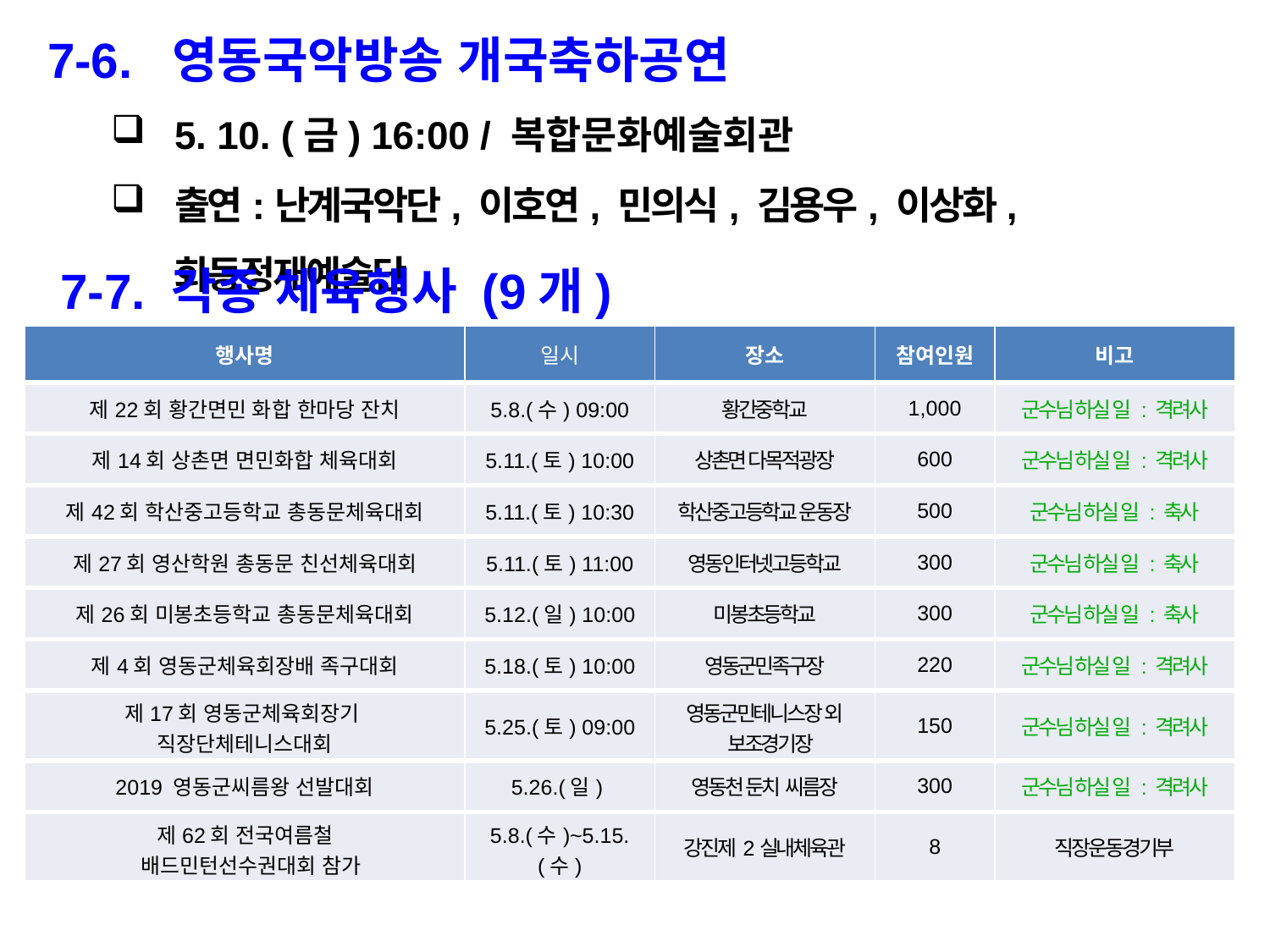

7-6.  영동국악방송 개국축하공연
5. 10. (금) 16:00 / 복합문화예술회관
출연:난계국악단, 이호연, 민의식, 김용우, 이상화, 화동정재예술단
7-7. 각종 체육행사 (9개)

| 행사명 | 일시 | 장소 | 참여인원 | 비고 |
| --- | --- | --- | --- | --- |
| 제22회 황간면민 화합 한마당 잔치 | 5.8.(수) 09:00 | 황간중학교 | 1,000 | 군수님 하실 일 : 격려사 |
| 제14회 상촌면 면민화합 체육대회 | 5.11.(토) 10:00 | 상촌면 다목적광장 | 600 | 군수님 하실 일 : 격려사 |
| 제42회 학산중고등학교 총동문체육대회 | 5.11.(토) 10:30 | 학산중고등학교 운동장 | 500 | 군수님 하실 일 : 축사 |
| 제27회 영산학원 총동문 친선체육대회 | 5.11.(토) 11:00 | 영동인터넷고등학교 | 300 | 군수님 하실 일 : 축사 |
| 제26회 미봉초등학교 총동문체육대회 | 5.12.(일) 10:00 | 미봉초등학교 | 300 | 군수님 하실 일 : 축사 |
| 제4회 영동군체육회장배 족구대회 | 5.18.(토) 10:00 | 영동군민족구장 | 220 | 군수님 하실 일 : 격려사 |
| 제17회 영동군체육회장기 직장단체테니스대회 | 5.25.(토) 09:00 | 영동군민테니스장 외 보조경기장 | 150 | 군수님 하실 일 : 격려사 |
| 2019 영동군씨름왕 선발대회 | 5.26.(일) | 영동천 둔치 씨름장 | 300 | 군수님 하실 일 : 격려사 |
| 제62회 전국여름철 배드민턴선수권대회 참가 | 5.8.(수)~5.15.(수) | 강진제2실내체육관 | 8 | 직장운동경기부 |